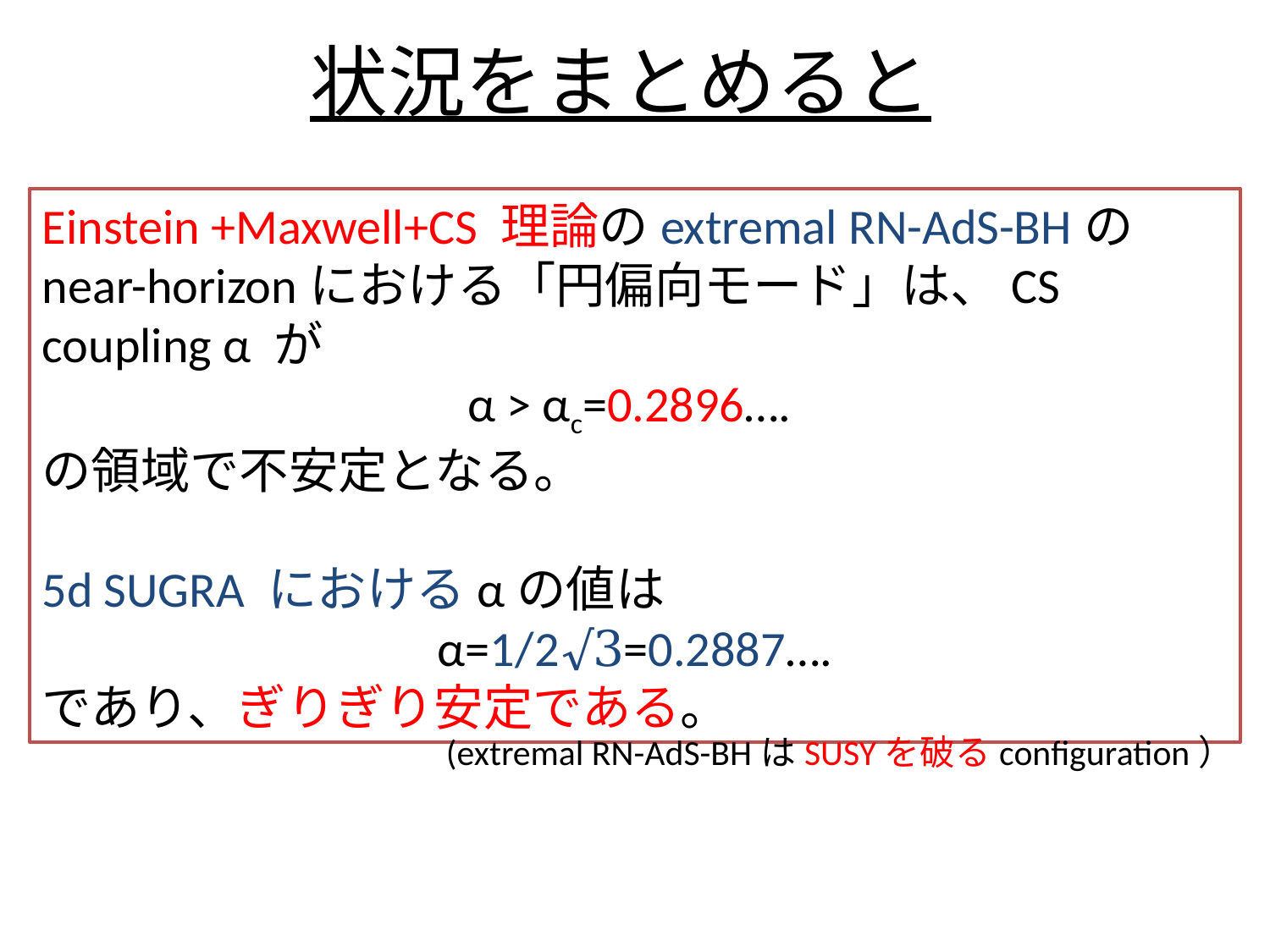

# 状況をまとめると
Einstein +Maxwell+CS 理論のextremal RN-AdS-BHの
near-horizonにおける「円偏向モード」は、CS coupling α が
 α > αc=0.2896….
の領域で不安定となる。

5d SUGRA におけるαの値は
 α=1/2√3=0.2887….
であり、ぎりぎり安定である。
(extremal RN-AdS-BHはSUSYを破るconfiguration）